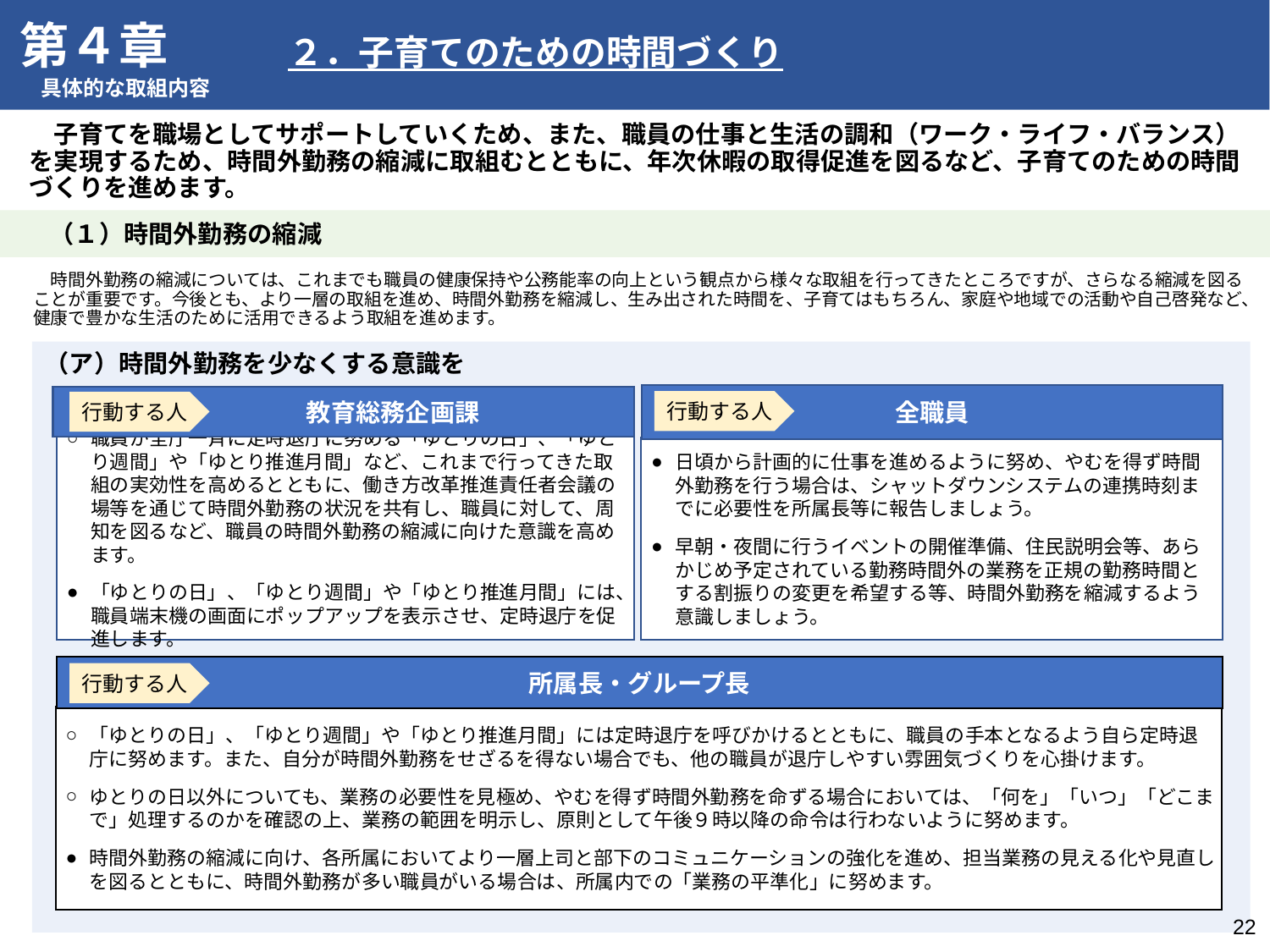

第４章
具体的な取組内容
　２．子育てのための時間づくり

　子育てを職場としてサポートしていくため、また、職員の仕事と生活の調和（ワーク・ライフ・バランス）を実現するため、時間外勤務の縮減に取組むとともに、年次休暇の取得促進を図るなど、子育てのための時間づくりを進めます。
　　（１）時間外勤務の縮減
　時間外勤務の縮減については、これまでも職員の健康保持や公務能率の向上という観点から様々な取組を行ってきたところですが、さらなる縮減を図ることが重要です。今後とも、より一層の取組を進め、時間外勤務を縮減し、生み出された時間を、子育てはもちろん、家庭や地域での活動や自己啓発など、健康で豊かな生活のために活用できるよう取組を進めます。

（ア）時間外勤務を少なくする意識を
全職員
日頃から計画的に仕事を進めるように努め、やむを得ず時間外勤務を行う場合は、シャットダウンシステムの連携時刻までに必要性を所属長等に報告しましょう。

早朝・夜間に行うイベントの開催準備、住民説明会等、あらかじめ予定されている勤務時間外の業務を正規の勤務時間とする割振りの変更を希望する等、時間外勤務を縮減するよう意識しましょう。
　　　　教育総務企画課
行動する人
行動する人
職員が全庁一斉に定時退庁に努める「ゆとりの日」、「ゆとり週間」や「ゆとり推進月間」など、これまで行ってきた取組の実効性を高めるとともに、働き方改革推進責任者会議の場等を通じて時間外勤務の状況を共有し、職員に対して、周知を図るなど、職員の時間外勤務の縮減に向けた意識を高めます。

「ゆとりの日」、「ゆとり週間」や「ゆとり推進月間」には、職員端末機の画面にポップアップを表示させ、定時退庁を促進します。
所属長・グループ長
「ゆとりの日」、「ゆとり週間」や「ゆとり推進月間」には定時退庁を呼びかけるとともに、職員の手本となるよう自ら定時退庁に努めます。また、自分が時間外勤務をせざるを得ない場合でも、他の職員が退庁しやすい雰囲気づくりを心掛けます。

ゆとりの日以外についても、業務の必要性を見極め、やむを得ず時間外勤務を命ずる場合においては、「何を」「いつ」「どこまで」処理するのかを確認の上、業務の範囲を明示し、原則として午後９時以降の命令は行わないように努めます。

時間外勤務の縮減に向け、各所属においてより一層上司と部下のコミュニケーションの強化を進め、担当業務の見える化や見直しを図るとともに、時間外勤務が多い職員がいる場合は、所属内での「業務の平準化」に努めます。
行動する人
22